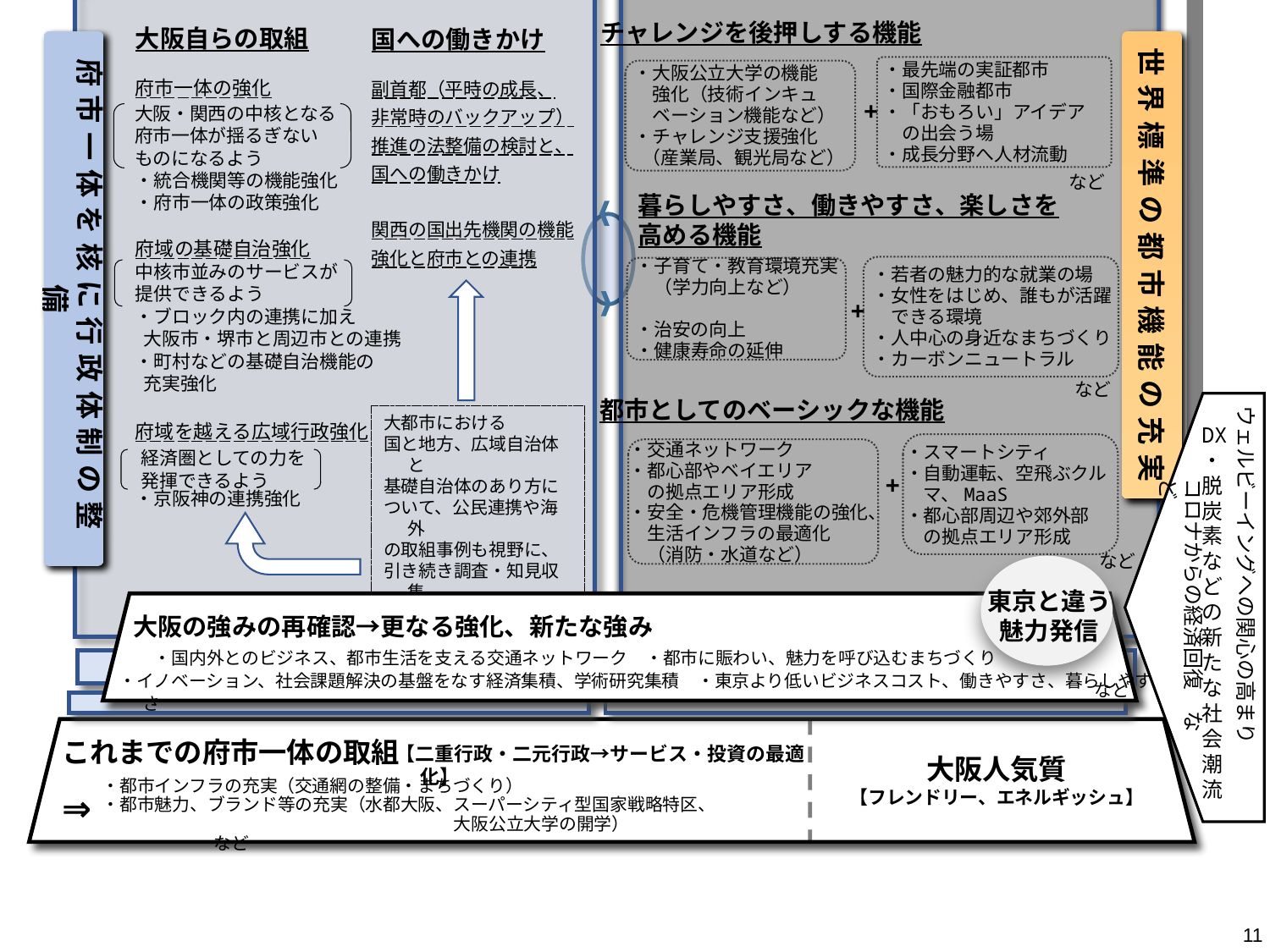

チャレンジを後押しする機能

大阪自らの取組

府市一体の強化

・統合機関等の機能強化
・府市一体の政策強化

府域の基礎自治強化

・ブロック内の連携に加え
 大阪市・堺市と周辺市との連携
・町村などの基礎自治機能の
 充実強化

府域を越える広域行政強化

・京阪神の連携強化
国への働きかけ

副首都（平時の成長、
非常時のバックアップ）
推進の法整備の検討と、
国への働きかけ

関西の国出先機関の機能強化と府市との連携

府市一体を核に行政体制の整備
世界標準の都市機能の充実
・最先端の実証都市
・国際金融都市
・「おもろい」アイデア
　の出会う場
・成長分野へ人材流動
・大阪公立大学の機能
　強化（技術インキュ
　ベーション機能など）
・チャレンジ支援強化
 （産業局、観光局など）
+
大阪・関西の中核となる
府市一体が揺るぎない
ものになるよう

など
暮らしやすさ、働きやすさ、楽しさを
高める機能

中核市並みのサービスが提供できるよう

・若者の魅力的な就業の場
・女性をはじめ、誰もが活躍
　できる環境
・人中心の身近なまちづくり
・カーボンニュートラル
・子育て・教育環境充実
　（学力向上など）
・治安の向上
・健康寿命の延伸

+

など
都市としてのベーシックな機能
ウェルビーイングへの関心の高まり

DX・脱炭素などの新たな社会潮流
・交通ネットワーク
・都心部やベイエリア
　の拠点エリア形成
・安全・危機管理機能の強化、
　生活インフラの最適化
　（消防・水道など）

・スマートシティ
・自動運転、空飛ぶクル
　マ、MaaS
・都心部周辺や郊外部
　の拠点エリア形成
大都市における
国と地方、広域自治体と
基礎自治体のあり方に
ついて、公民連携や海外
の取組事例も視野に、
引き続き調査・知見収集
経済圏としての力を
発揮できるよう

+
コロナからの経済回復　など

など

東京と違う魅力発信

大阪の強みの再確認→更なる強化、新たな強み

　　・国内外とのビジネス、都市生活を支える交通ネットワーク　・都市に賑わい、魅力を呼び込むまちづくり
・イノベーション、社会課題解決の基盤をなす経済集積、学術研究集積　・東京より低いビジネスコスト、働きやすさ、暮らしやすさ
など
これまでの府市一体の取組
⇒
【二重行政・二元行政→サービス・投資の最適化】
・都市インフラの充実（交通網の整備・まちづくり）
・都市魅力、ブランド等の充実（水都大阪、スーパーシティ型国家戦略特区、
　　　　　　　　　　　　　　　　　　　　大阪公立大学の開学）　　　　 　　　　　　　　　　など
大阪人気質
【フレンドリー、エネルギッシュ】
11